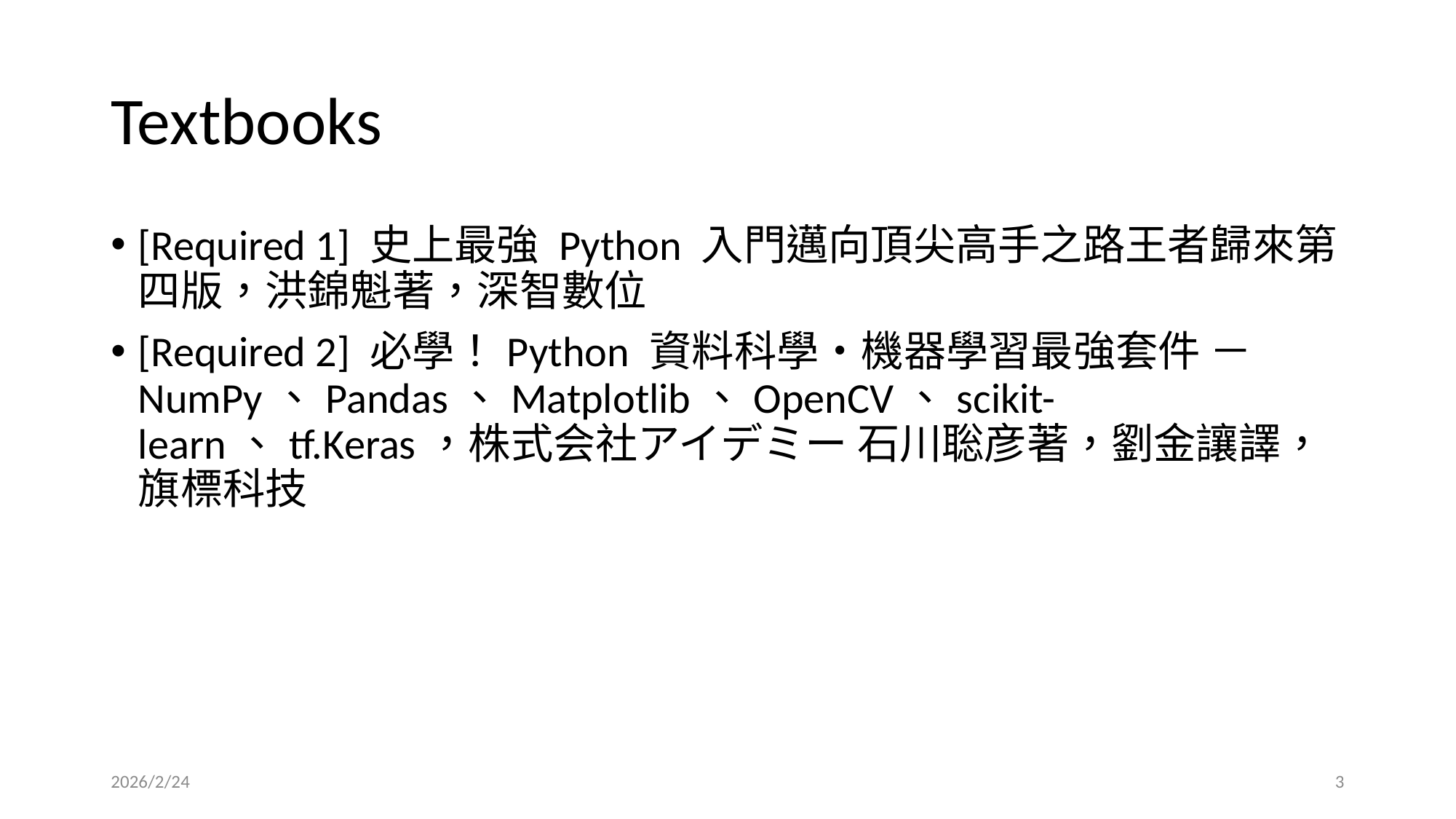

# Textbooks
[Required 1] 史上最強 Python 入門邁向頂尖高手之路王者歸來第四版，洪錦魁著，深智數位
[Required 2] 必學！Python 資料科學‧機器學習最強套件 － NumPy、Pandas、Matplotlib、OpenCV、scikit-learn、tf.Keras，株式会社アイデミー 石川聡彦著，劉金讓譯，旗標科技
2026/2/24
3